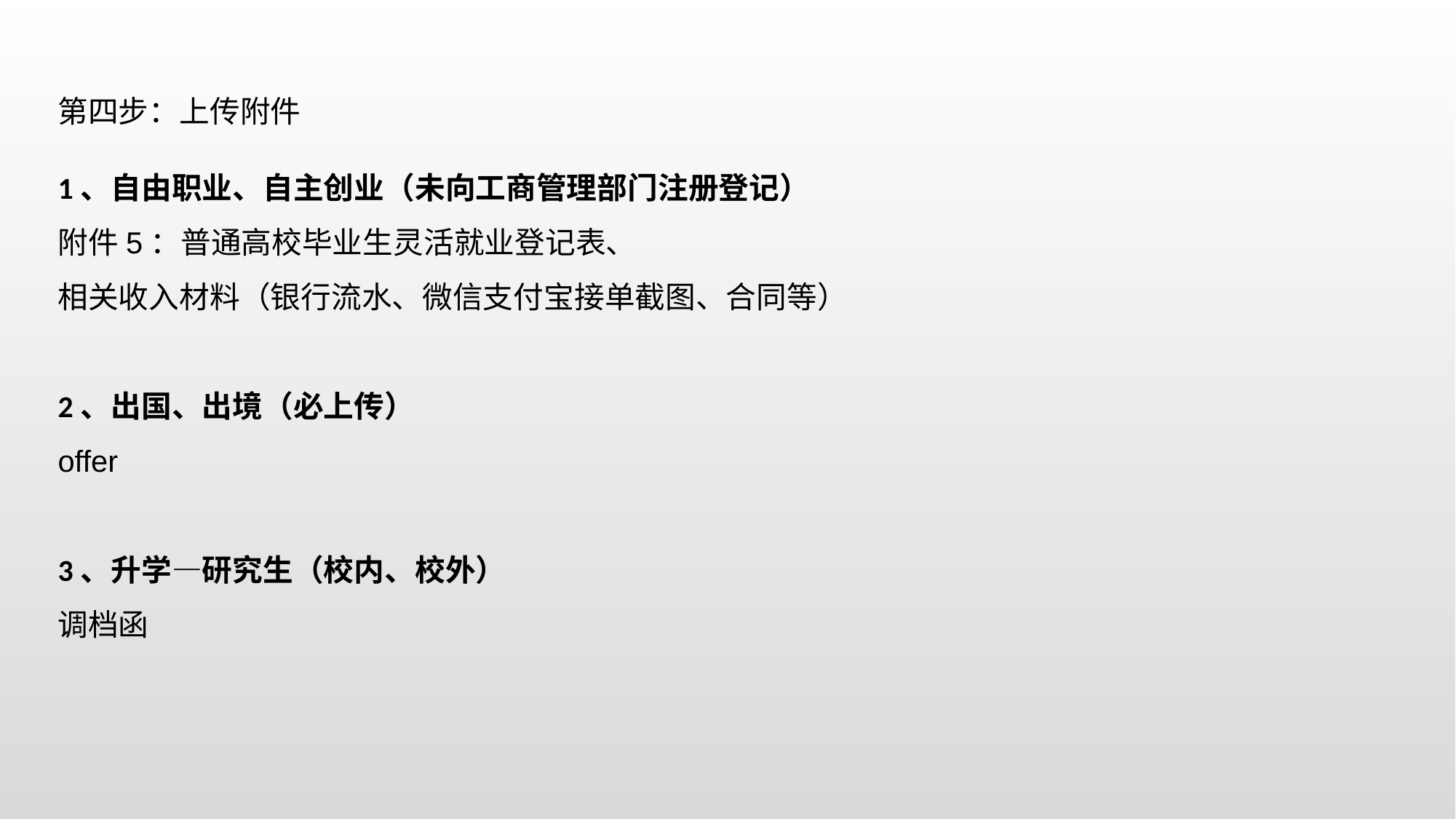

第四步：上传附件
1、自由职业、自主创业（未向工商管理部门注册登记）
附件5：普通高校毕业生灵活就业登记表、
相关收入材料（银行流水、微信支付宝接单截图、合同等）

2、出国、出境（必上传）
offer

3、升学—研究生（校内、校外）
调档函